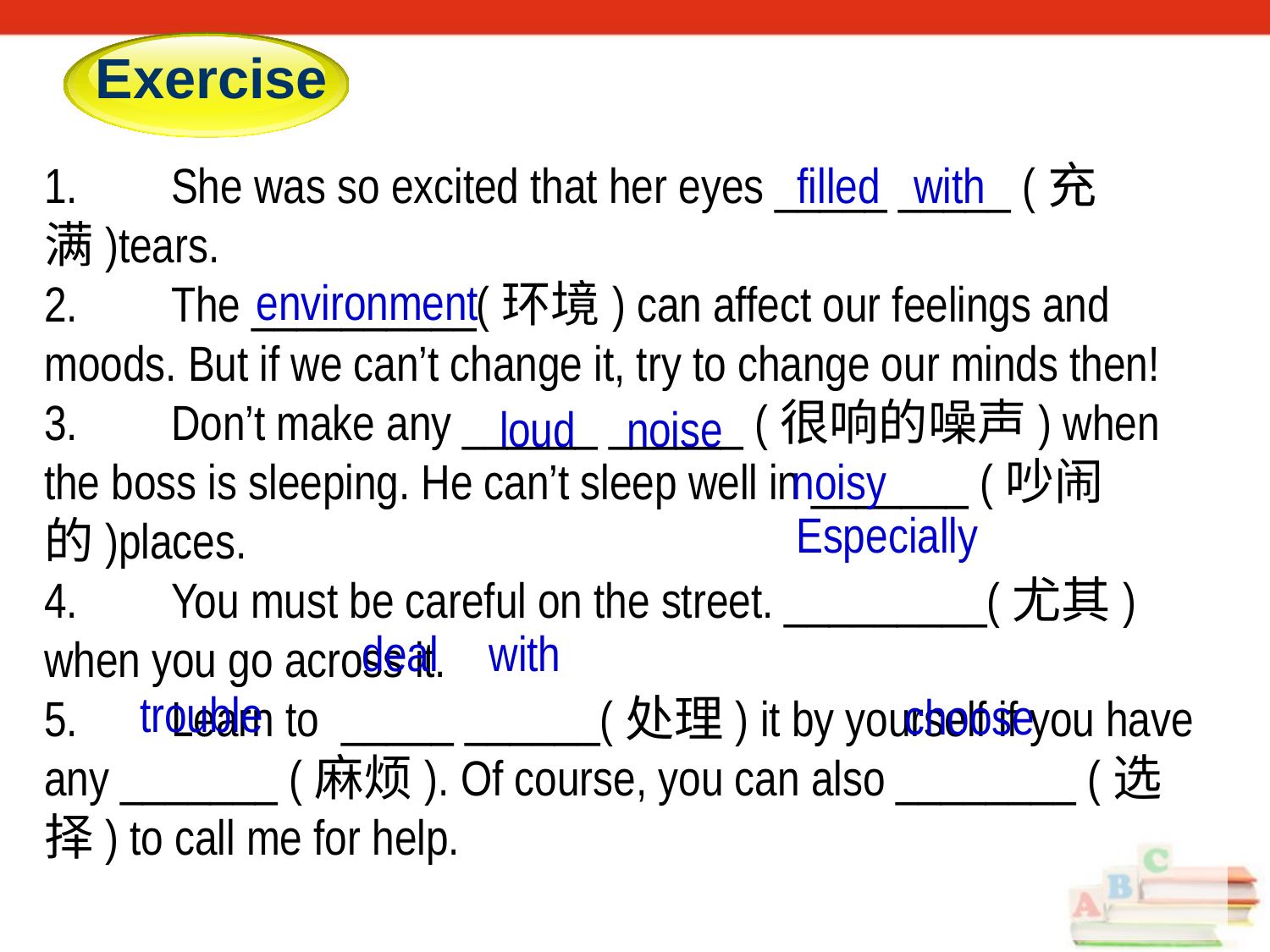

# Exercise
1. 	She was so excited that her eyes _____ _____ (充满)tears.
2. 	The __________(环境) can affect our feelings and moods. But if we can’t change it, try to change our minds then!
3. 	Don’t make any ______ ______ (很响的噪声) when the boss is sleeping. He can’t sleep well in _______ (吵闹的)places.
4. 	You must be careful on the street. _________(尤其) when you go across it.
5. 	Learn to  _____ ______(处理) it by yourself if you have any _______ (麻烦). Of course, you can also ________ (选择) to call me for help.

filled   with
environment
loud 	noise
noisy
Especially
deal 	with
trouble
choose